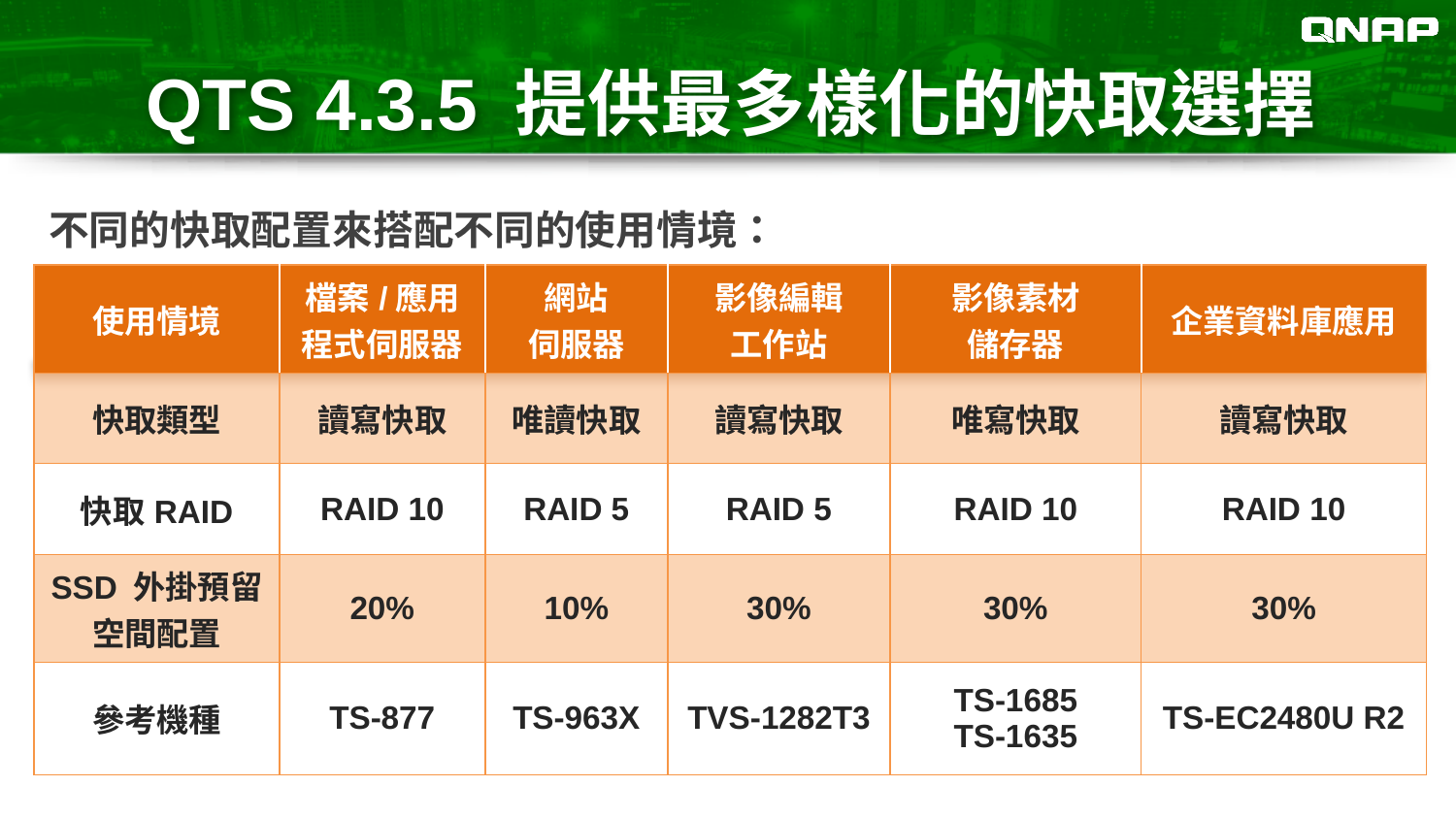

# QTS 4.3.5 提供最多樣化的快取選擇
不同的快取配置來搭配不同的使用情境：
| 使用情境 | 檔案/應用 程式伺服器 | 網站 伺服器 | 影像編輯 工作站 | 影像素材 儲存器 | 企業資料庫應用 |
| --- | --- | --- | --- | --- | --- |
| 快取類型 | 讀寫快取 | 唯讀快取 | 讀寫快取 | 唯寫快取 | 讀寫快取 |
| 快取RAID | RAID 10 | RAID 5 | RAID 5 | RAID 10 | RAID 10 |
| SSD 外掛預留空間配置 | 20% | 10% | 30% | 30% | 30% |
| 參考機種 | TS-877 | TS-963X | TVS-1282T3 | TS-1685 TS-1635 | TS-EC2480U R2 |